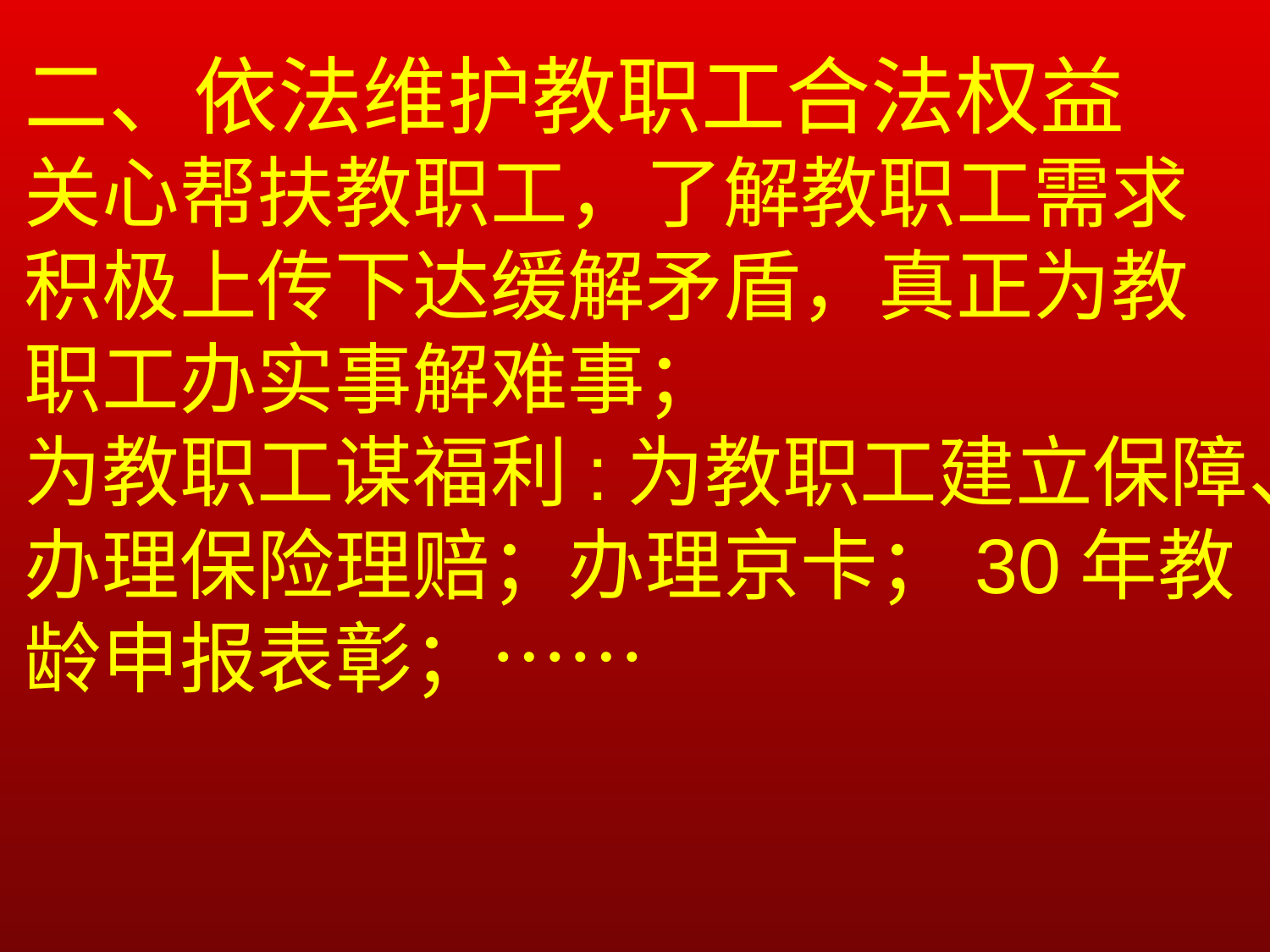

二、依法维护教职工合法权益
关心帮扶教职工，了解教职工需求积极上传下达缓解矛盾，真正为教职工办实事解难事；
为教职工谋福利:为教职工建立保障、办理保险理赔；办理京卡；30年教龄申报表彰；……